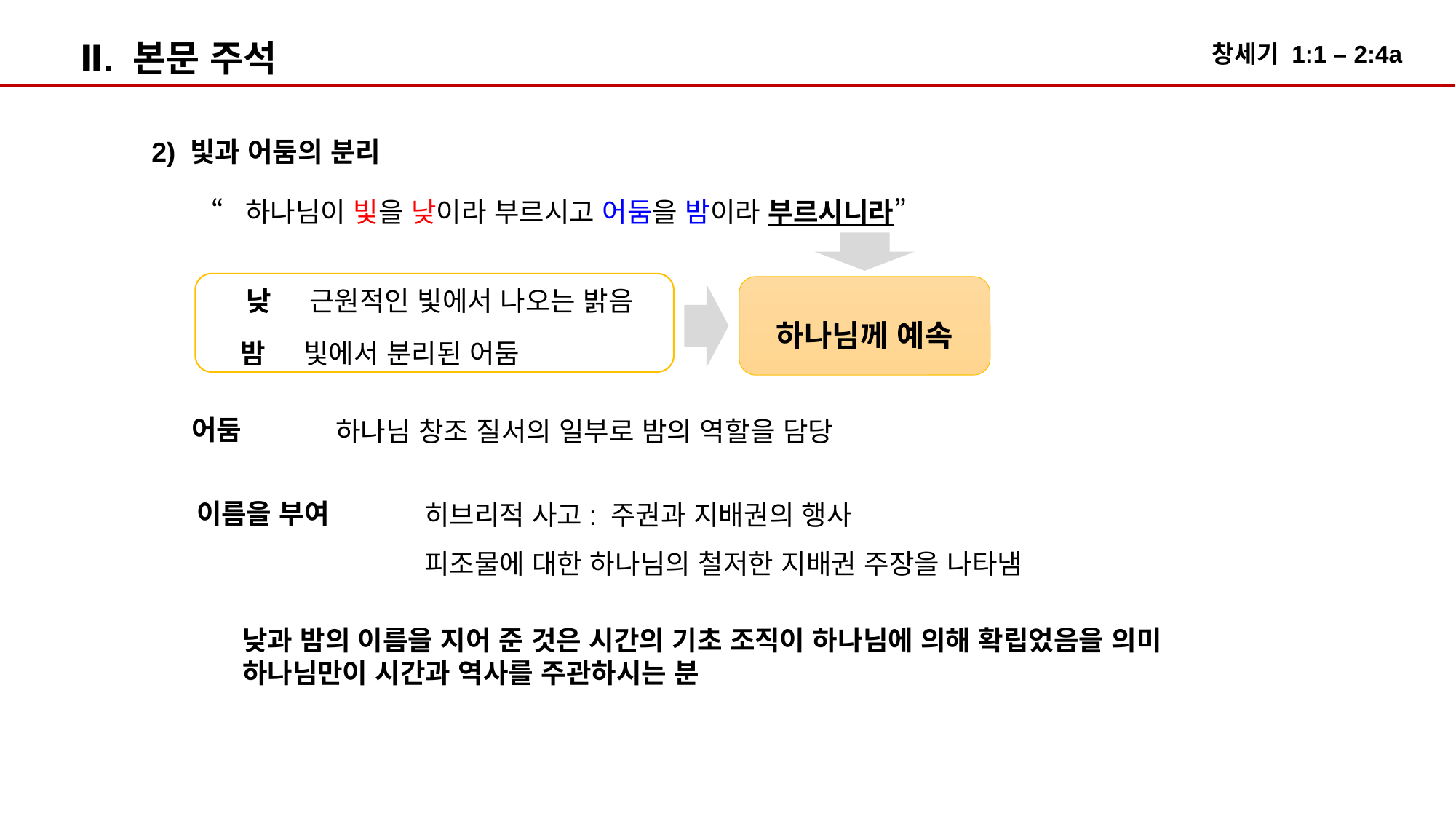

Ⅱ. 본문 주석
2) 빛과 어둠의 분리
“하나님이 빛을 낮이라 부르시고 어둠을 밤이라 부르시니라”

하나님께 예속
낮     근원적인 빛에서 나오는 밝음

밤     빛에서 분리된 어둠
어둠
하나님 창조 질서의 일부로 밤의 역할을 담당
히브리적 사고: 주권과 지배권의 행사
피조물에 대한 하나님의 철저한 지배권 주장을 나타냄
이름을 부여
낮과 밤의 이름을 지어 준 것은 시간의 기초 조직이 하나님에 의해 확립었음을 의미
하나님만이 시간과 역사를 주관하시는 분